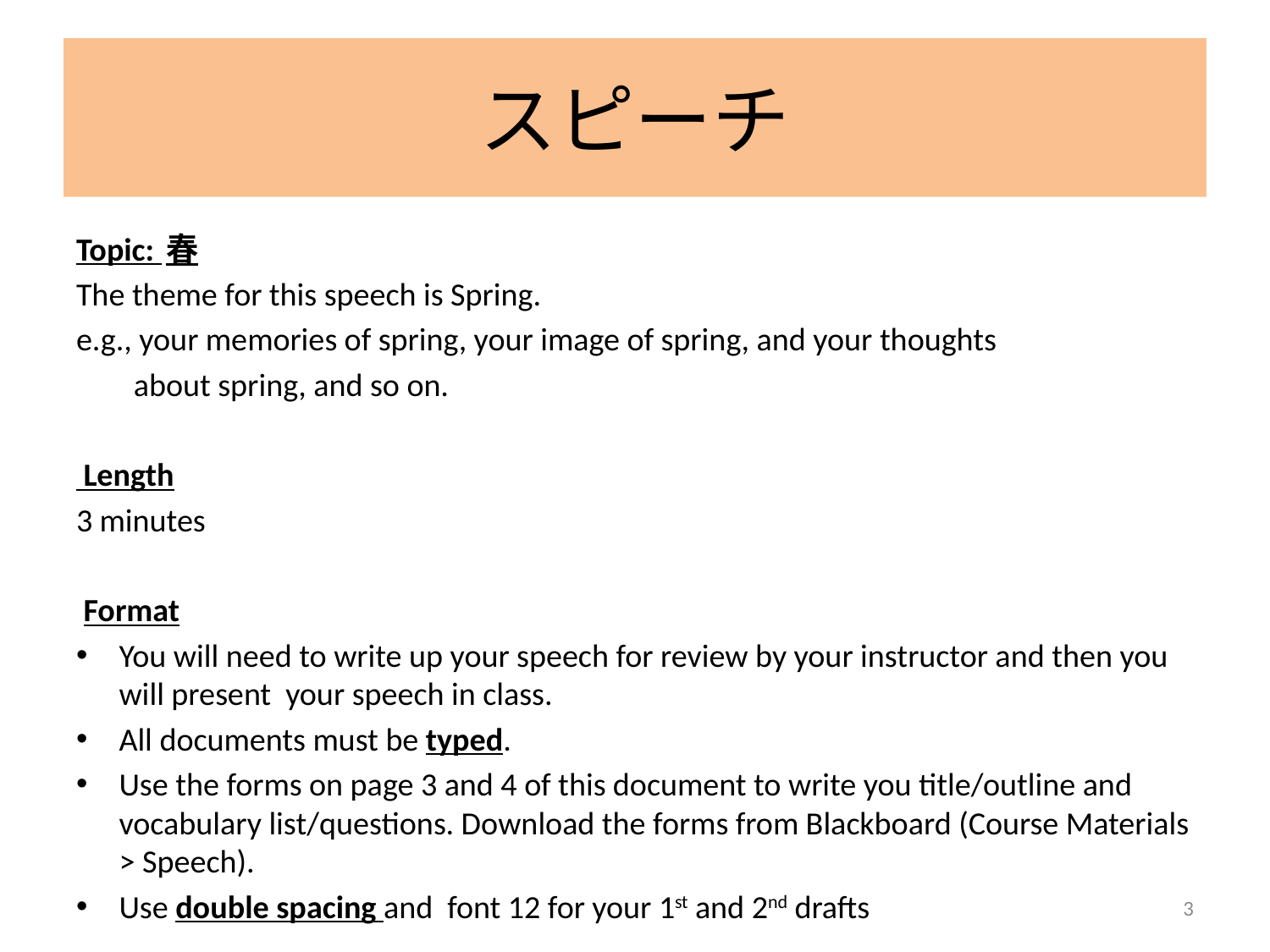

# スピーチ
Topic: 春
The theme for this speech is Spring.
e.g., your memories of spring, your image of spring, and your thoughts
        about spring, and so on.

 Length
3 minutes

 Format
You will need to write up your speech for review by your instructor and then you will present  your speech in class.
All documents must be typed.
Use the forms on page 3 and 4 of this document to write you title/outline and vocabulary list/questions. Download the forms from Blackboard (Course Materials > Speech).
Use double spacing and  font 12 for your 1st and 2nd drafts

3